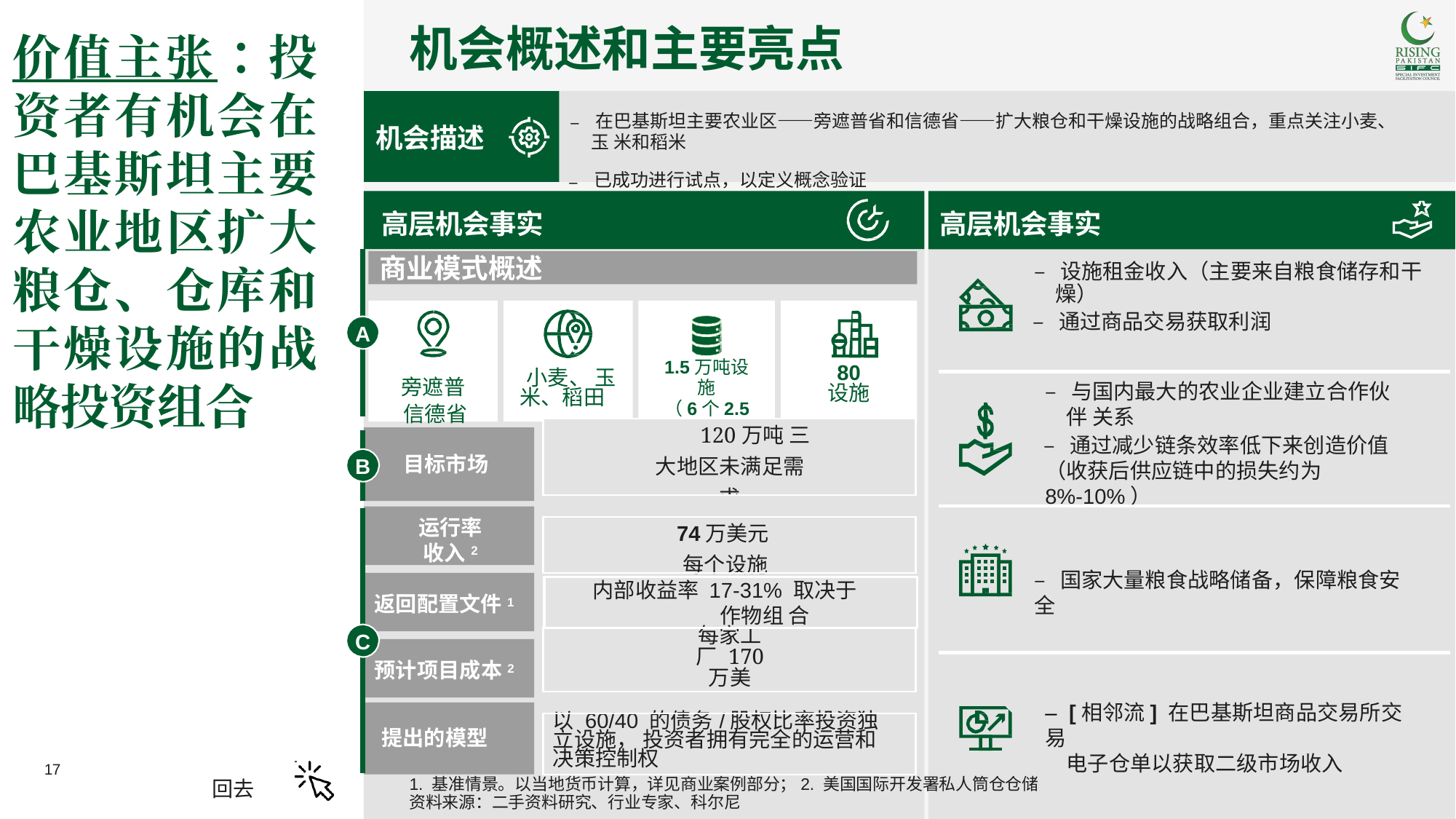

机会概述和主要亮点
价值主张：投资者有机会在巴基斯坦主要农业地区扩大粮仓、仓库和干燥设施的战略投资组合

–  在巴基斯坦主要农业区——旁遮普省和信德省——扩大粮仓和干燥设施的战略组合，重点关注小麦、玉 米和稻米
–  已成功进行试点，以定义概念验证

机会描述

高层机会事实
高层机会事实

商业模式概述
–  设施租金收入（主要来自粮食储存和干 燥）
–  通过商品交易获取利润

A

1.5万吨设施
（6个2.5 万吨筒仓）
80
设施
小麦、 玉米、稻田

旁遮普
信德省
–  与国内最大的农业企业建立合作伙伴 关系
–  通过减少链条效率低下来创造价值
（收获后供应链中的损失约为
8%-10%）

| 120万吨 三大地区未满足需求 |
| --- |
|  |
| 74万美元 每个设施 |

目标市场
B

运行率
收入2

–  国家大量粮食战略储备，保障粮食安全

内部收益率 17-31% 取决于作物组 合

返回配置文件1

| 每家工厂 170 万美 |
| --- |
|  |
| 以 60/40 的债务/股权比率投资独立设施， 投资者拥有完全的运营和决策控制权 |
C

预计项目成本2
元
–  [相邻流] 在巴基斯坦商品交易所交易
电子仓单以获取二级市场收入

提出的模型

17
Click

1. 基准情景。以当地货币计算，详见商业案例部分；2. 美国国际开发署私人筒仓仓储
回去
资料来源：二手资料研究、行业专家、科尔尼